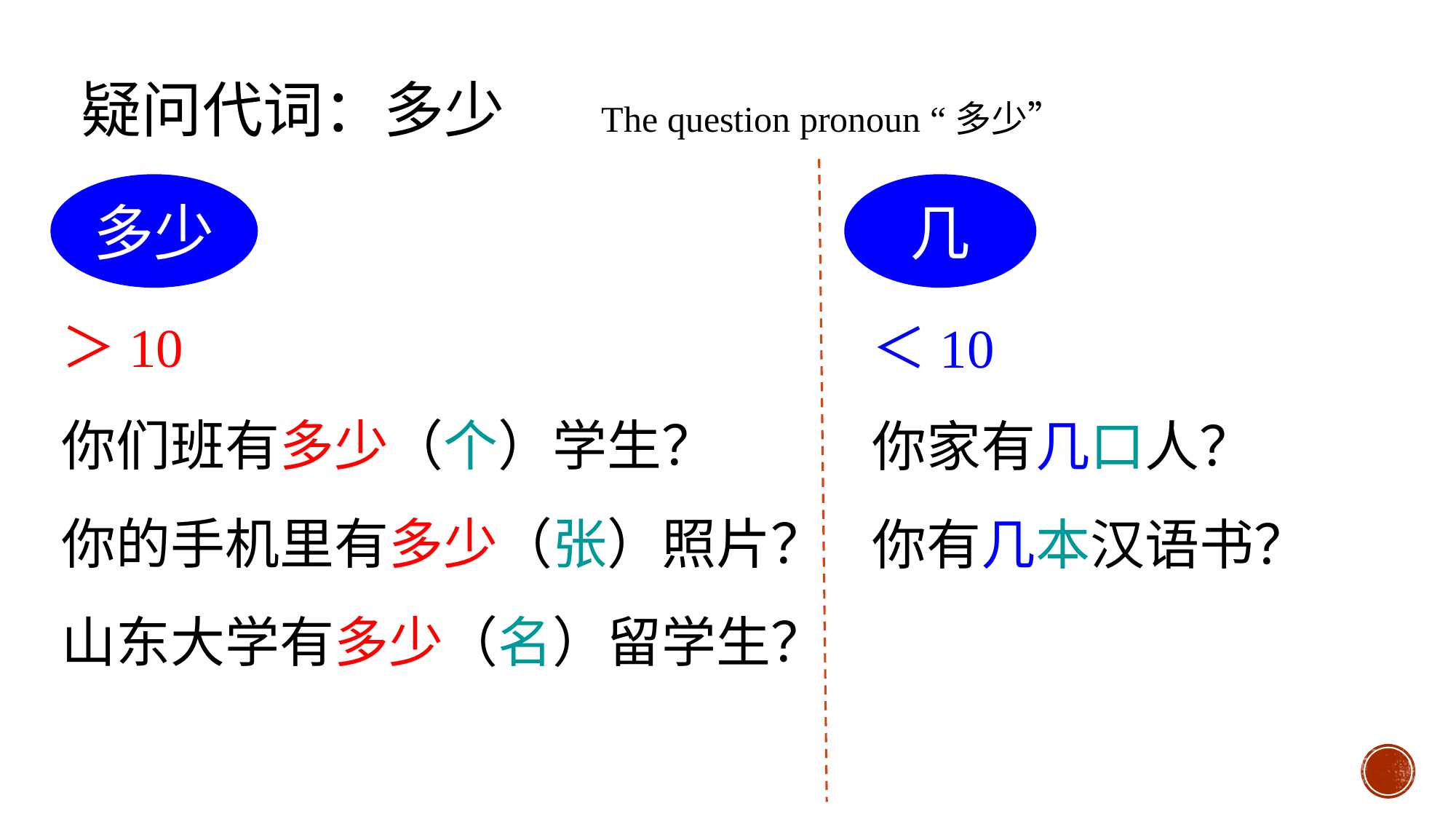

疑问代词：多少      The question pronoun “多少”
多少
几
＞10
你们班有多少（个）学生？
你的手机里有多少（张）照片？
山东大学有多少（名）留学生？
＜10
你家有几口人？
你有几本汉语书？